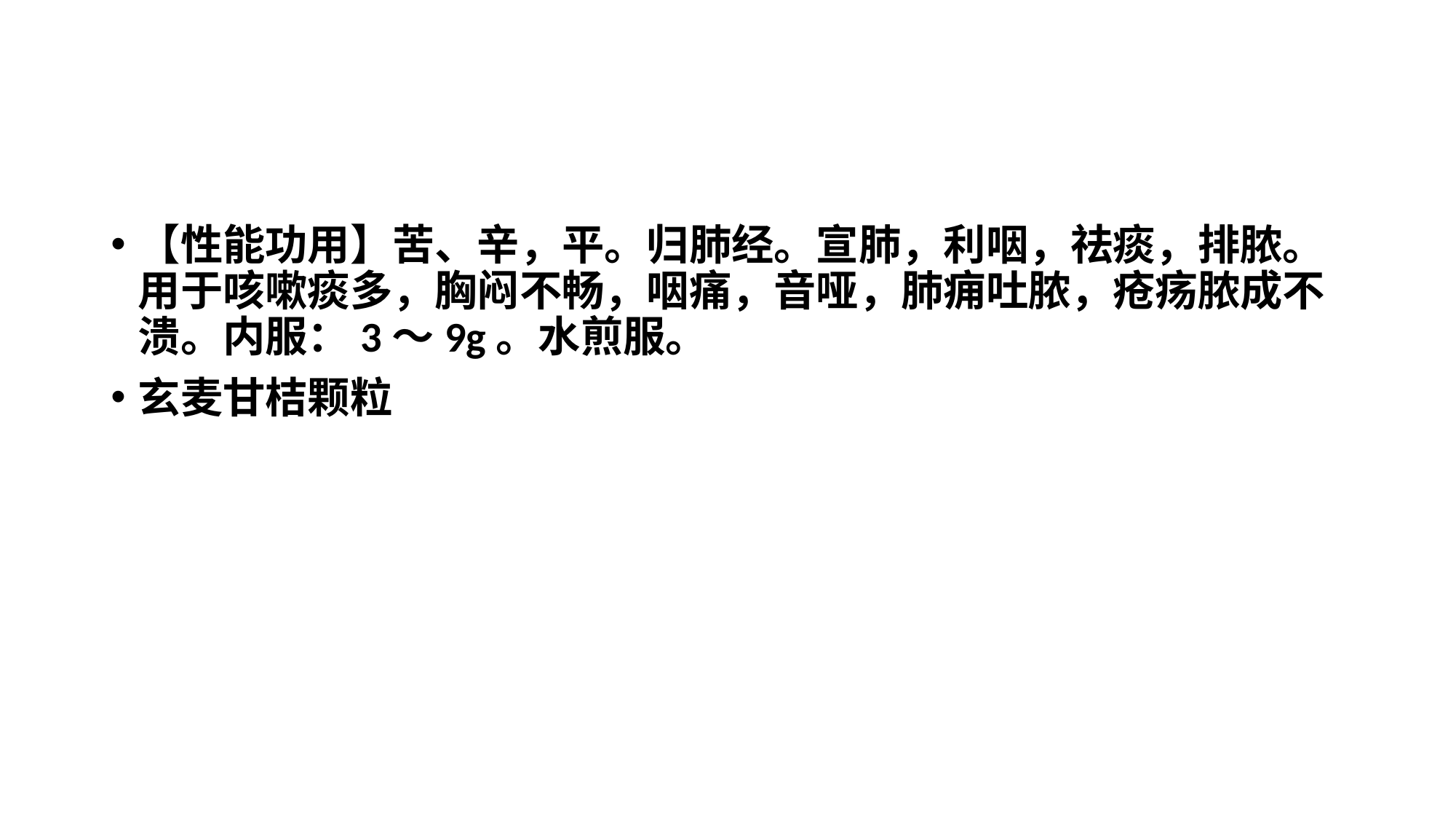

#
【性能功用】苦、辛，平。归肺经。宣肺，利咽，祛痰，排脓。用于咳嗽痰多，胸闷不畅，咽痛，音哑，肺痈吐脓，疮疡脓成不溃。内服：3～9g。水煎服。
玄麦甘桔颗粒